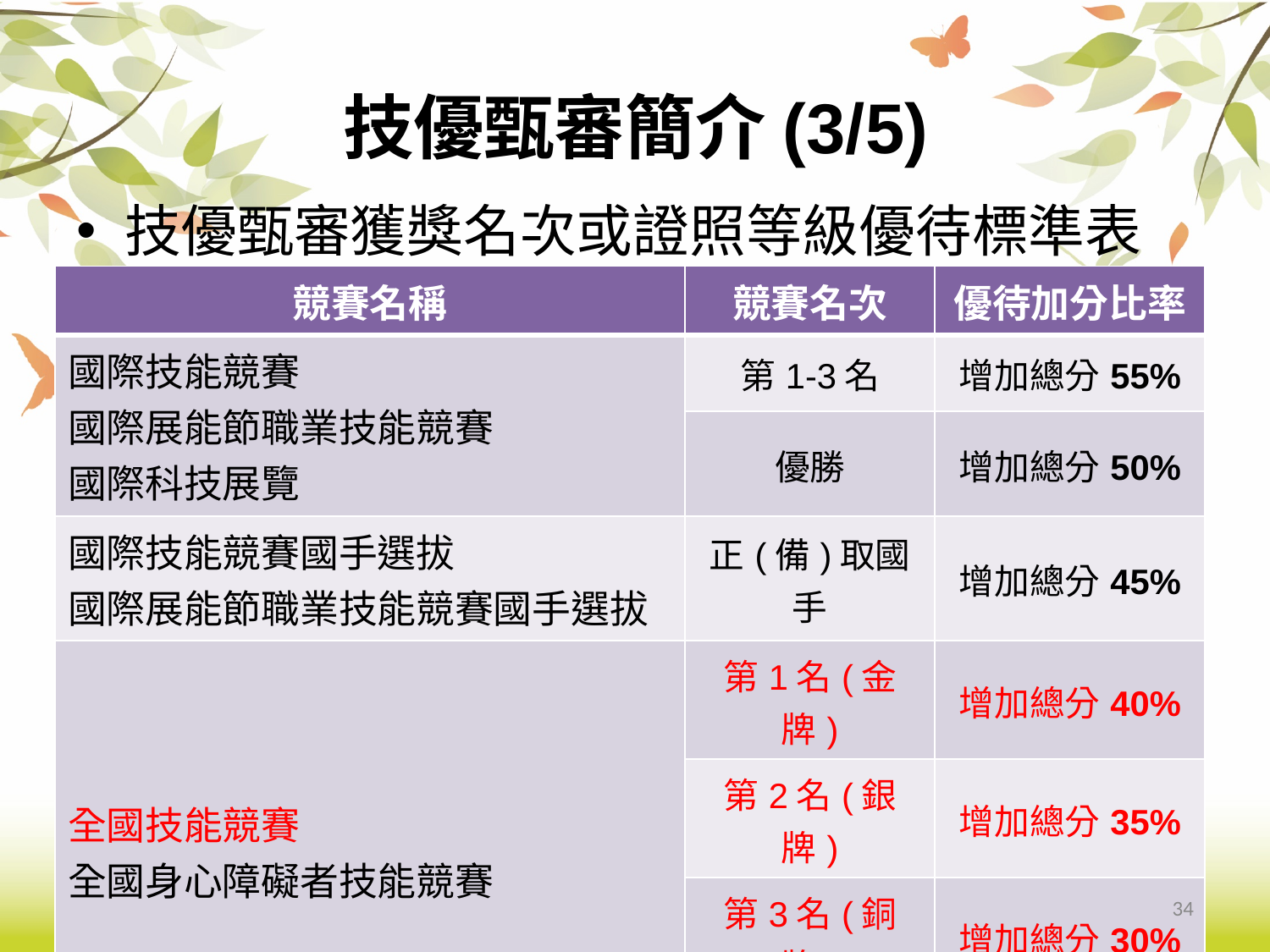

# 技優甄審簡介(3/5)
技優甄審獲獎名次或證照等級優待標準表
| 競賽名稱 | 競賽名次 | 優待加分比率 |
| --- | --- | --- |
| 國際技能競賽 國際展能節職業技能競賽 國際科技展覽 | 第1-3名 | 增加總分55% |
|  | 優勝 | 增加總分50% |
| 國際技能競賽國手選拔 國際展能節職業技能競賽國手選拔 | 正(備)取國手 | 增加總分45% |
| 全國技能競賽 全國身心障礙者技能競賽 | 第1名(金牌) | 增加總分40% |
|  | 第2名(銀牌) | 增加總分35% |
|  | 第3名(銅牌) | 增加總分30% |
|  | 第4-5名 | 增加總分25% |
34